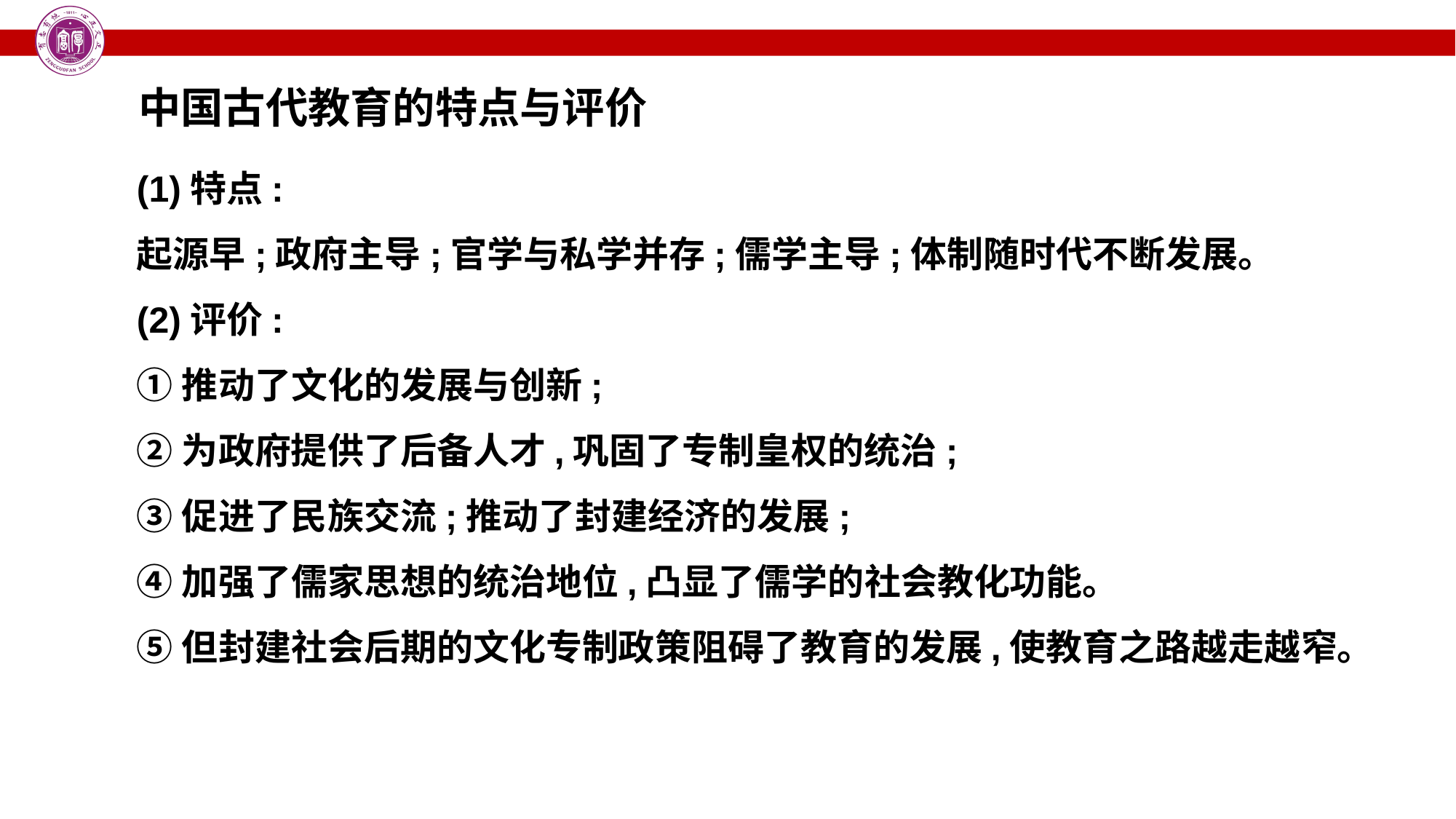

中国古代教育的特点与评价
(1)特点:
起源早;政府主导;官学与私学并存;儒学主导;体制随时代不断发展。
(2)评价:
①推动了文化的发展与创新;
②为政府提供了后备人才,巩固了专制皇权的统治;
③促进了民族交流;推动了封建经济的发展;
④加强了儒家思想的统治地位,凸显了儒学的社会教化功能。
⑤但封建社会后期的文化专制政策阻碍了教育的发展,使教育之路越走越窄。